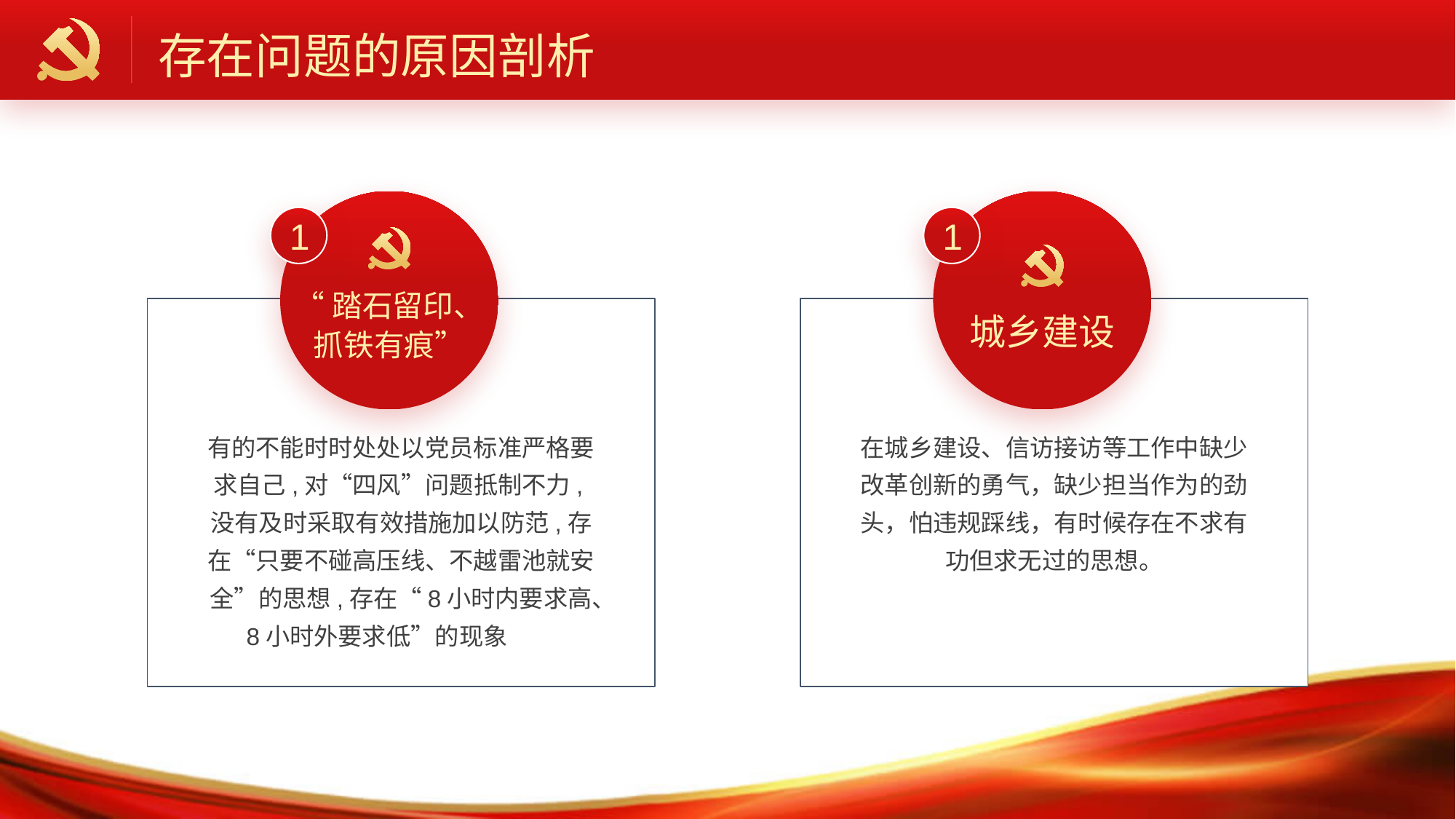

存在问题的原因剖析

1
1

“踏石留印、抓铁有痕”

城乡建设
有的不能时时处处以党员标准严格要求自己,对“四风”问题抵制不力,没有及时采取有效措施加以防范,存在“只要不碰高压线、不越雷池就安全”的思想,存在“8小时内要求高、8小时外要求低”的现象
在城乡建设、信访接访等工作中缺少改革创新的勇气，缺少担当作为的劲头，怕违规踩线，有时候存在不求有功但求无过的思想。